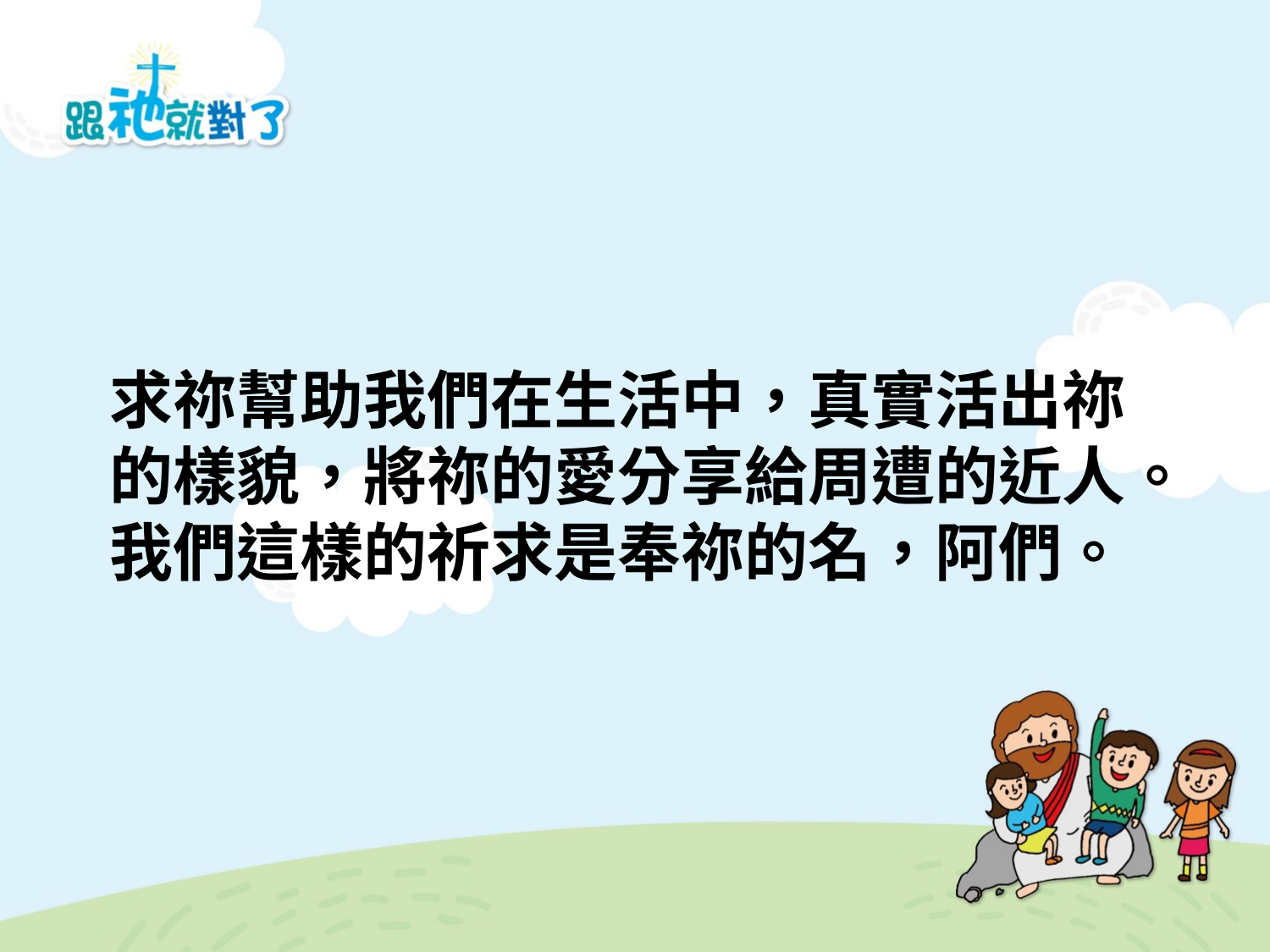

求祢幫助我們在生活中，真實活出祢的樣貌，將祢的愛分享給周遭的近人。我們這樣的祈求是奉祢的名，阿們。